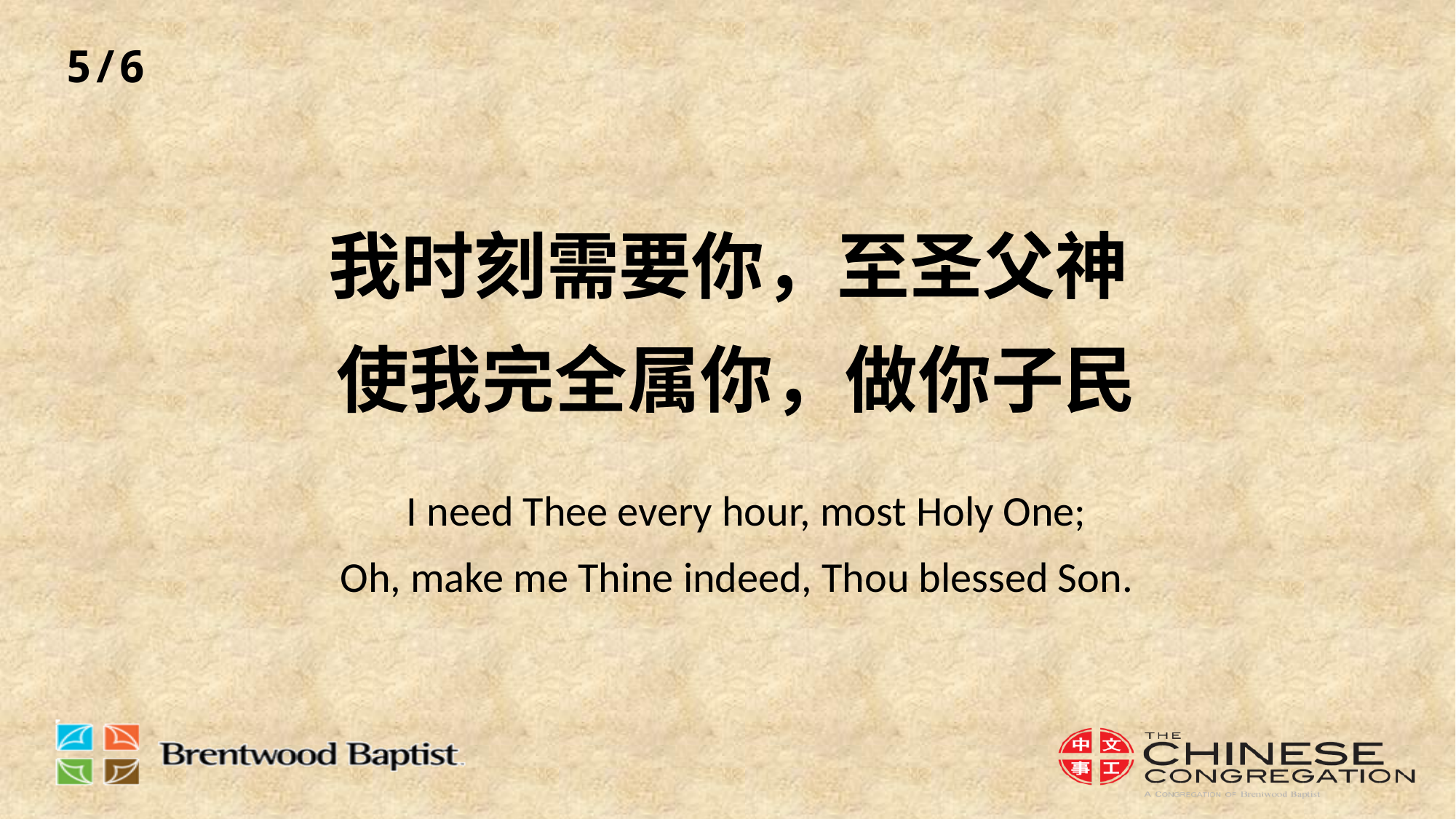

5/6
# 我时刻需要你，至圣父神 使我完全属你，做你子民 I need Thee every hour, most Holy One; Oh, make me Thine indeed, Thou blessed Son.